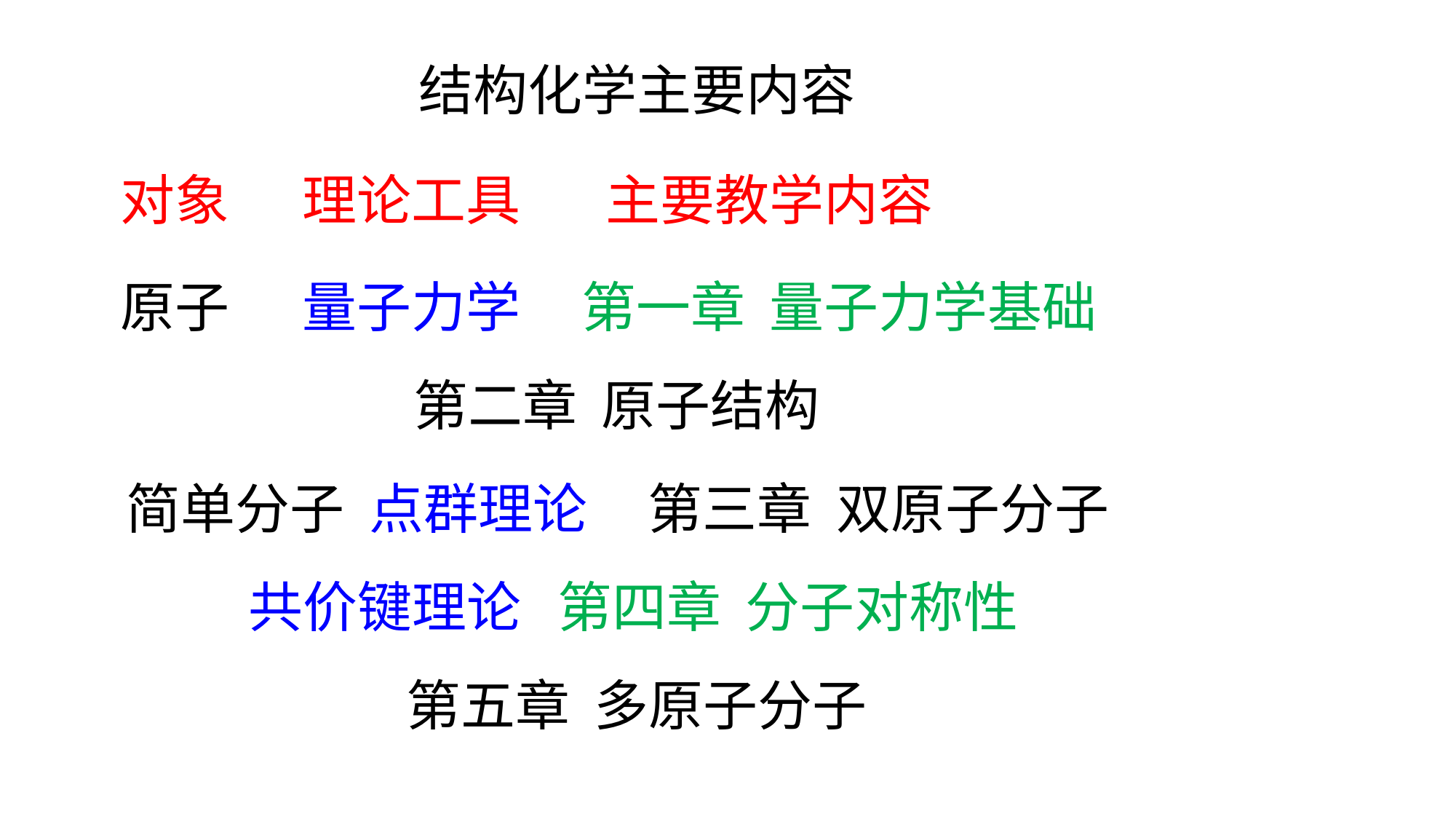

# 结构化学主要内容
对象      理论工具       主要教学内容
原子      量子力学     第一章  量子力学基础
                       第二章  原子结构
简单分子  点群理论     第三章  双原子分子
          共价键理论   第四章  分子对称性
                       第五章  多原子分子